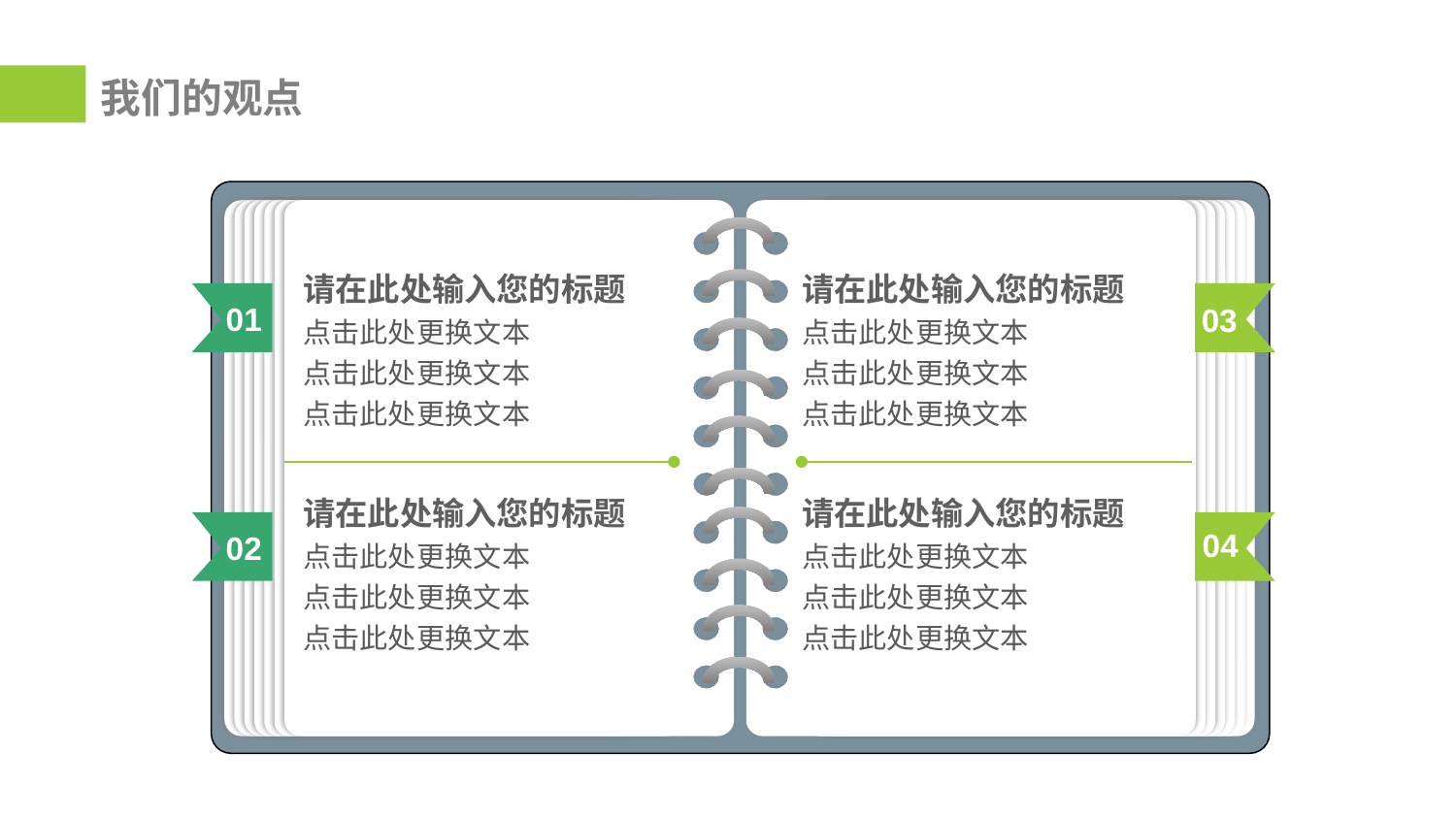

我们的观点

请在此处输入您的标题
点击此处更换文本
点击此处更换文本
点击此处更换文本
请在此处输入您的标题
点击此处更换文本
点击此处更换文本
点击此处更换文本

01

03
请在此处输入您的标题
点击此处更换文本
点击此处更换文本
点击此处更换文本
请在此处输入您的标题
点击此处更换文本
点击此处更换文本
点击此处更换文本

02

04